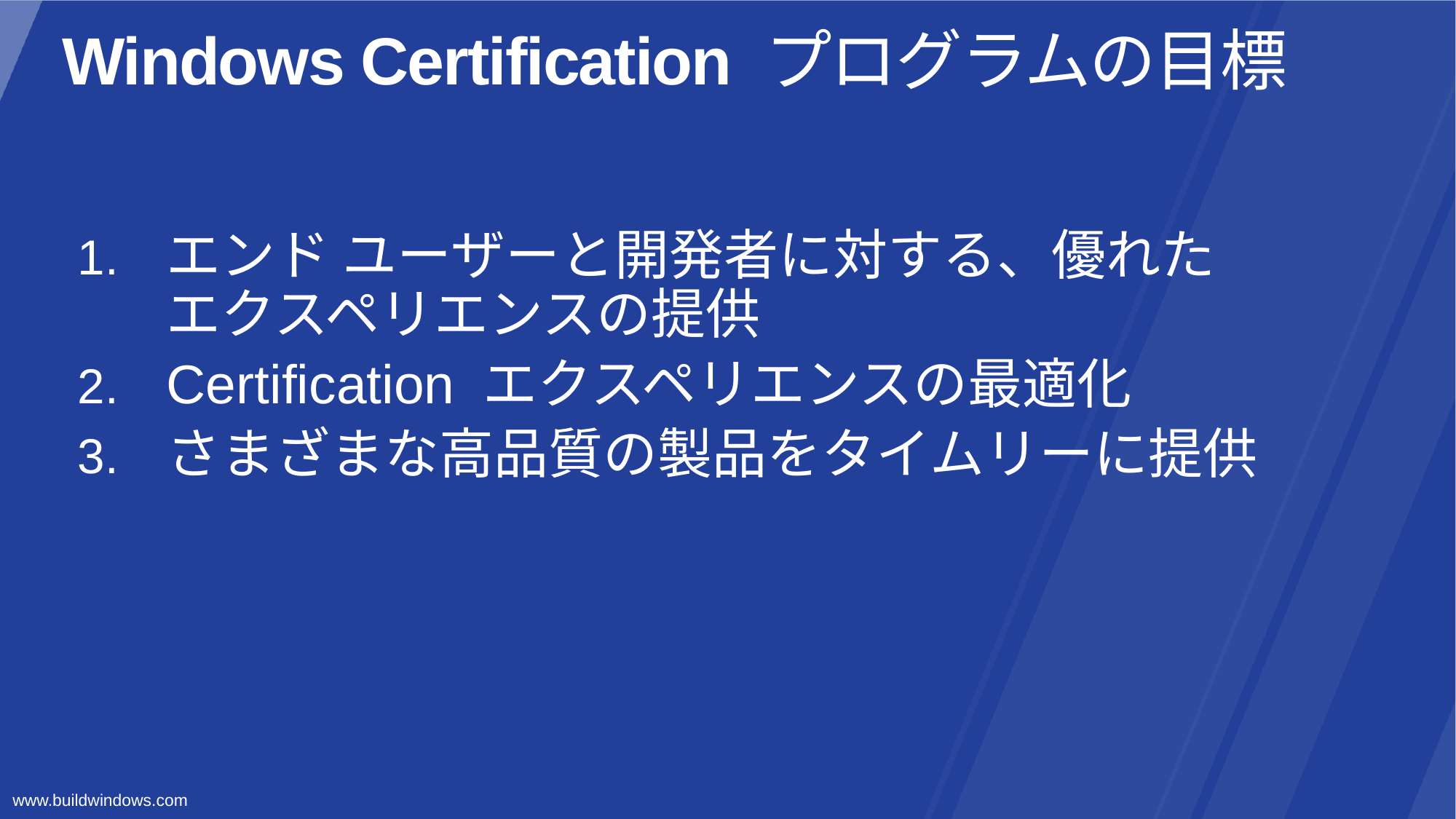

# Windows Certification プログラムの目標
エンド ユーザーと開発者に対する、優れた
エクスペリエンスの提供
Certification エクスペリエンスの最適化
さまざまな高品質の製品をタイムリーに提供